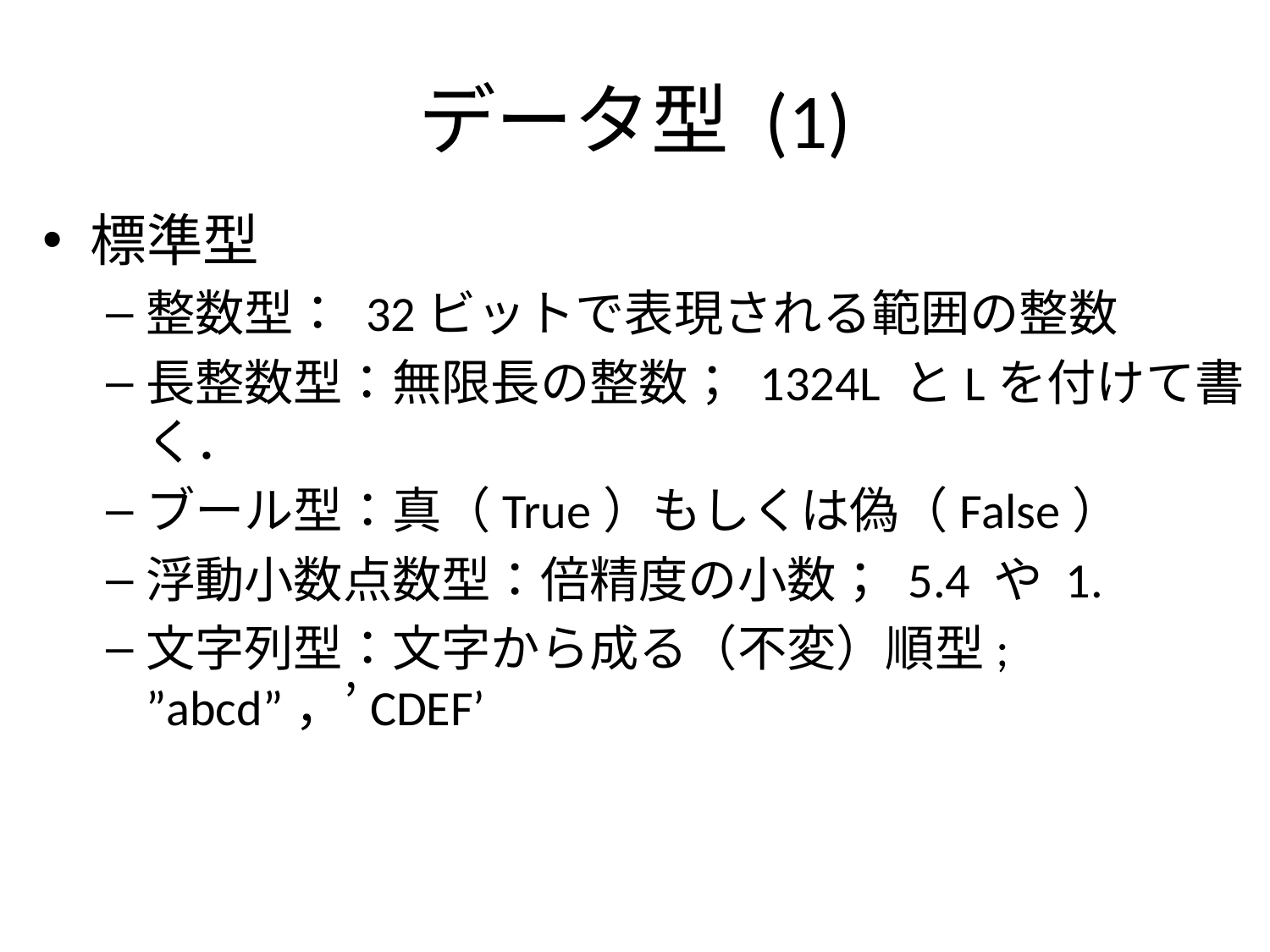

# データ型 (1)
標準型
整数型： 32ビットで表現される範囲の整数
長整数型：無限長の整数； 1324L とLを付けて書く．
ブール型：真（True）もしくは偽（False）
浮動小数点数型：倍精度の小数； 5.4 や 1.
文字列型：文字から成る（不変）順型;
”abcd”，’CDEF’